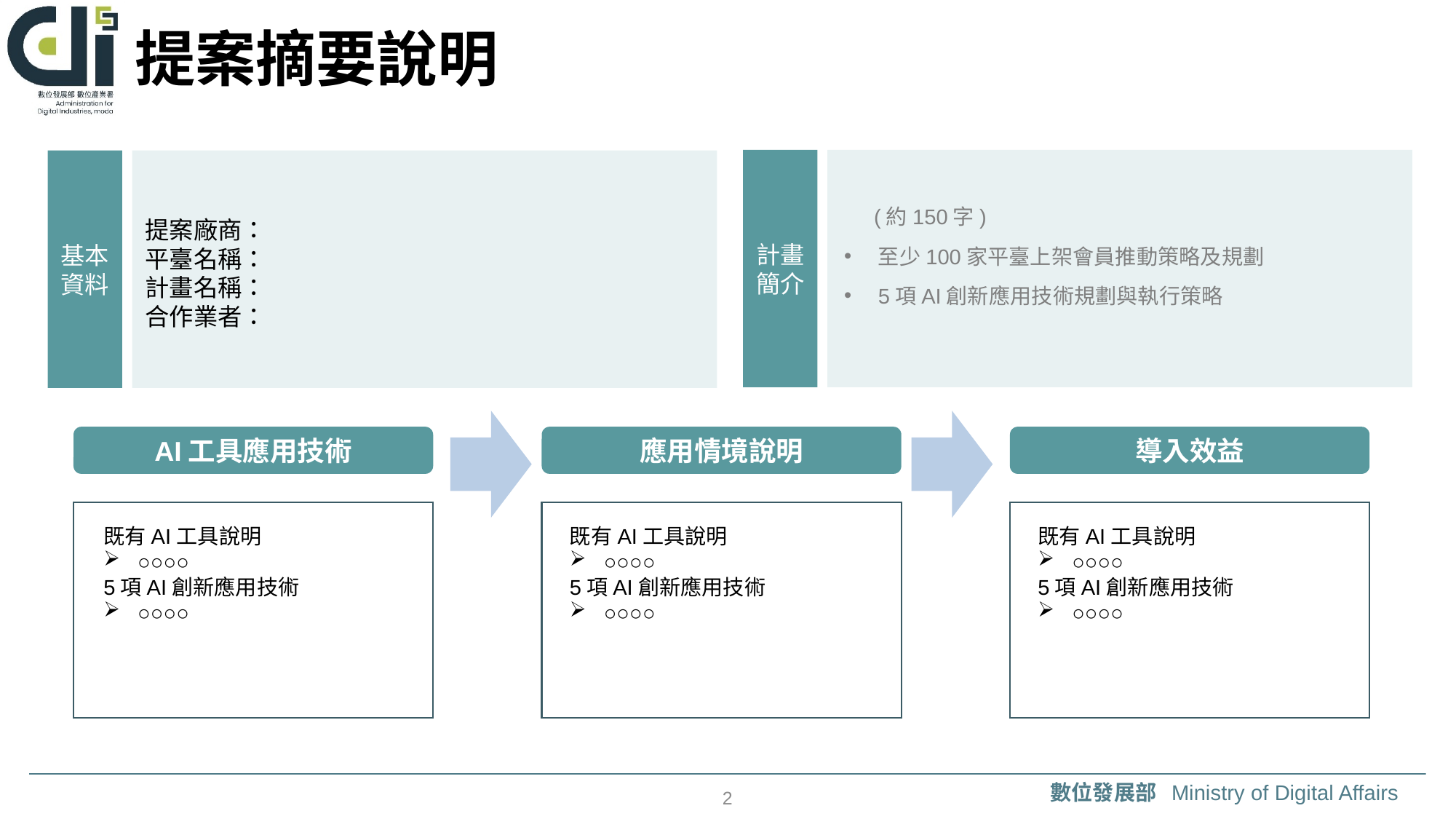

# 提案摘要說明
計畫簡介
     (約150字)
至少100家平臺上架會員推動策略及規劃
5項AI創新應用技術規劃與執行策略

基本資料

提案廠商：
平臺名稱：
計畫名稱：
合作業者：

AI工具應用技術
應用情境說明
導入效益

既有AI工具說明
○○○○
5項AI創新應用技術
○○○○

既有AI工具說明
○○○○
5項AI創新應用技術
○○○○

既有AI工具說明
○○○○
5項AI創新應用技術
○○○○

2